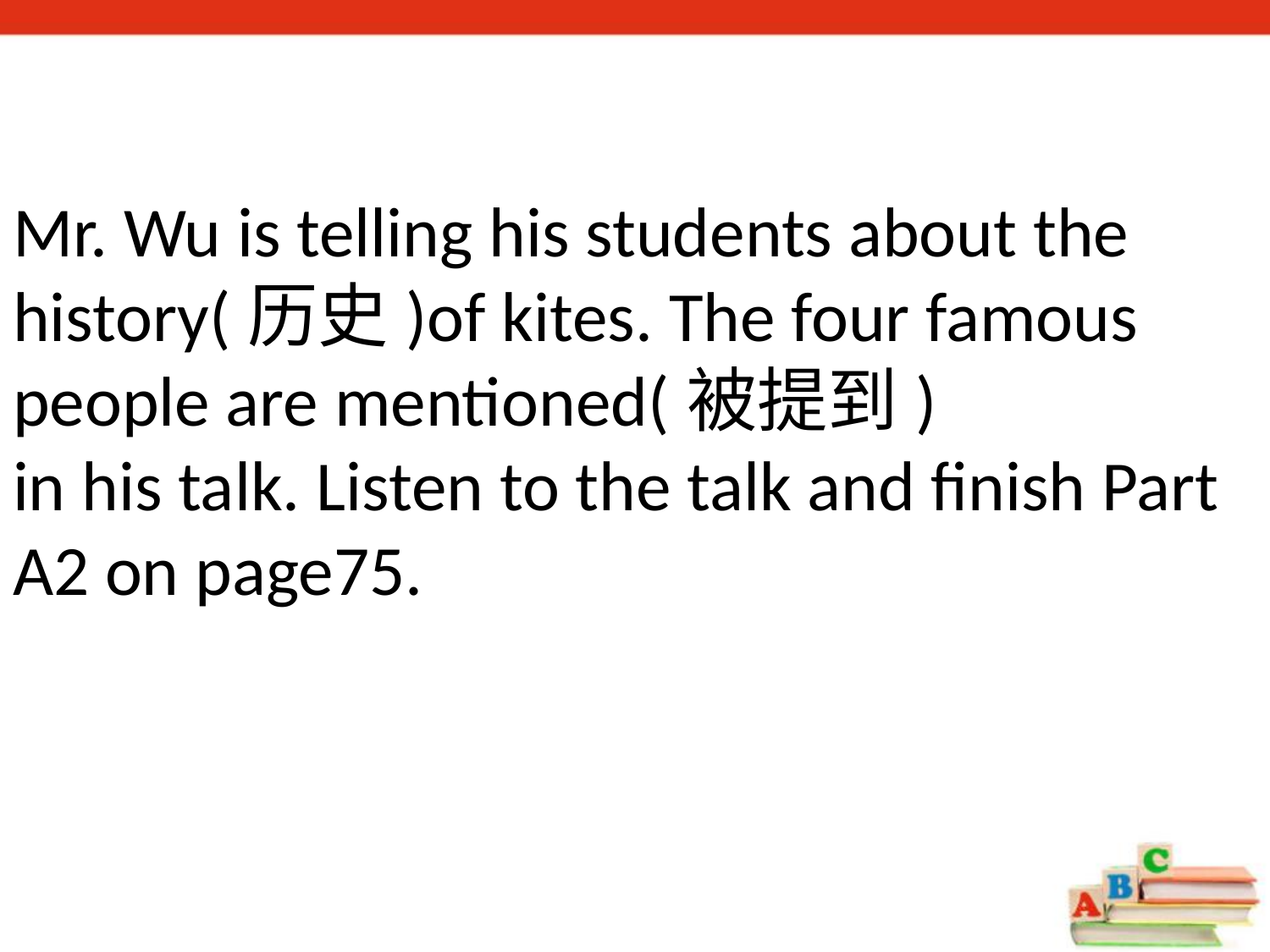

Mr. Wu is telling his students about the history(历史)of kites. The four famous people are mentioned(被提到)
in his talk. Listen to the talk and finish Part A2 on page75.